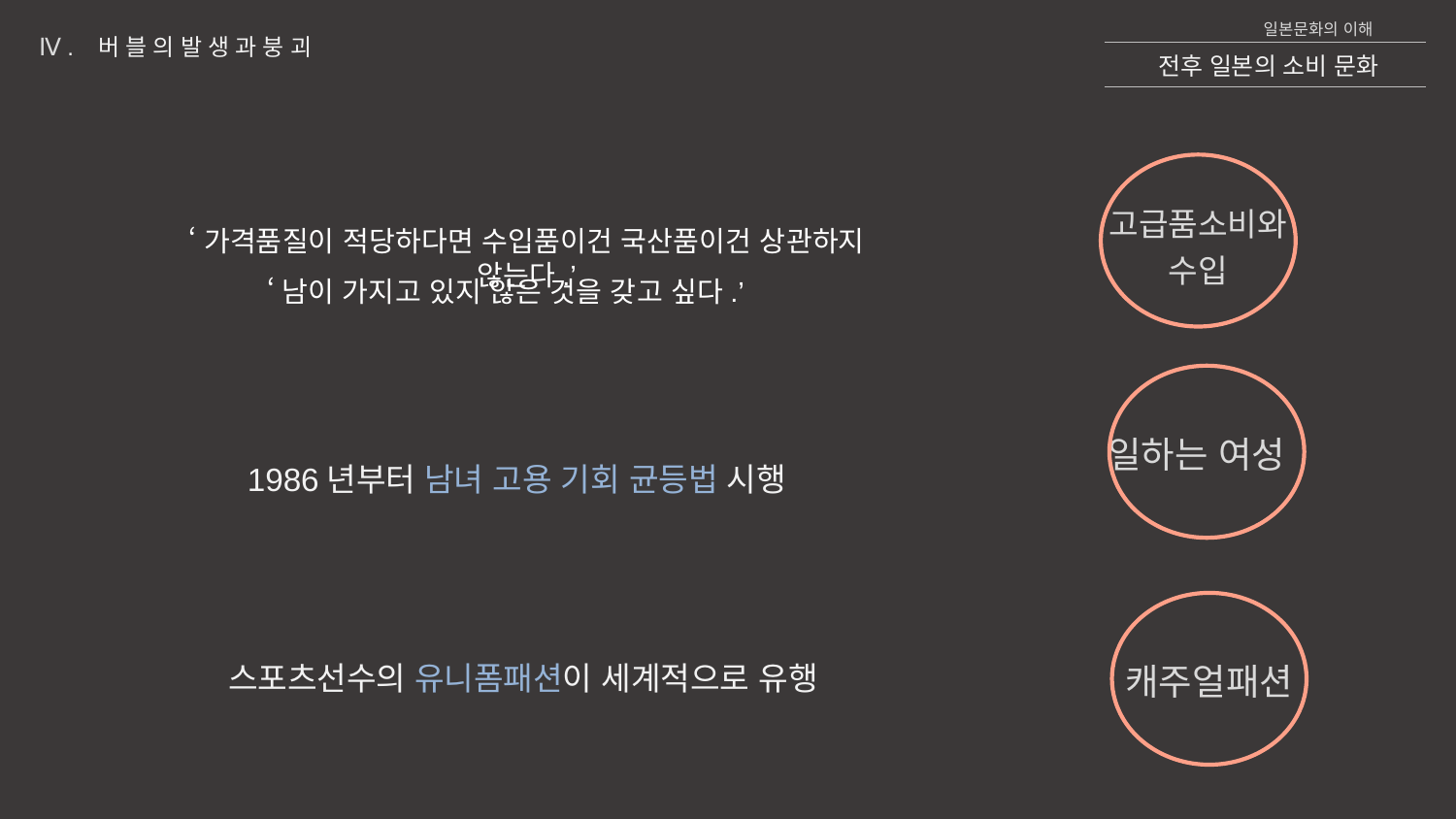

일본문화의 이해
     전후 일본의 소비 문화
Ⅳ. 버블의발생과붕괴

고급품소비와
수입
‘가격품질이 적당하다면 수입품이건 국산품이건 상관하지 않는다.’
‘남이 가지고 있지 않은 것을 갖고 싶다.’

일하는 여성
1986년부터 남녀 고용 기회 균등법 시행

캐주얼패션
스포츠선수의 유니폼패션이 세계적으로 유행